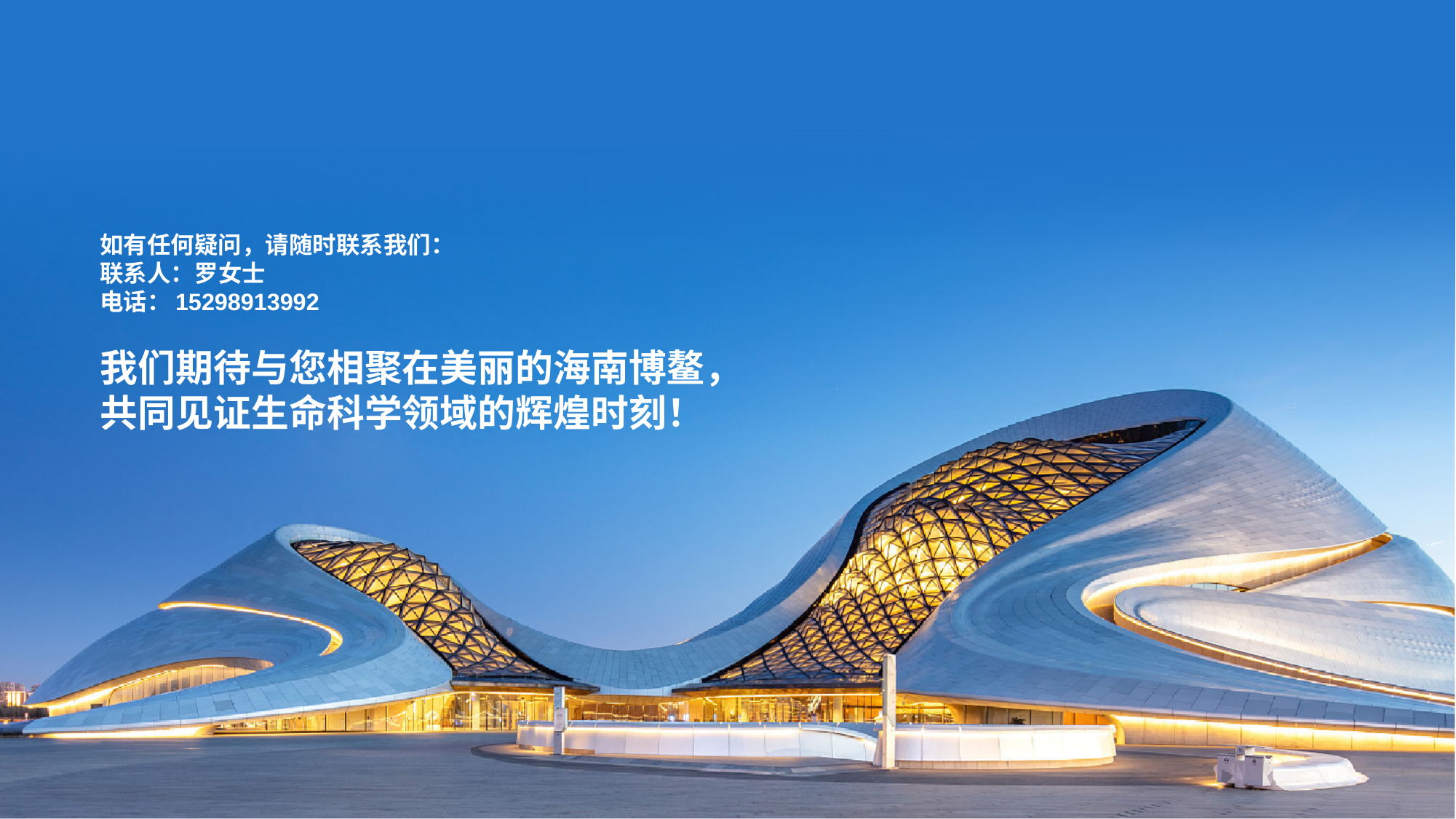

# 如有任何疑问，请随时联系我们： 联系人：罗女士 电话：15298913992 我们期待与您相聚在美丽的海南博鳌， 共同见证生命科学领域的辉煌时刻！